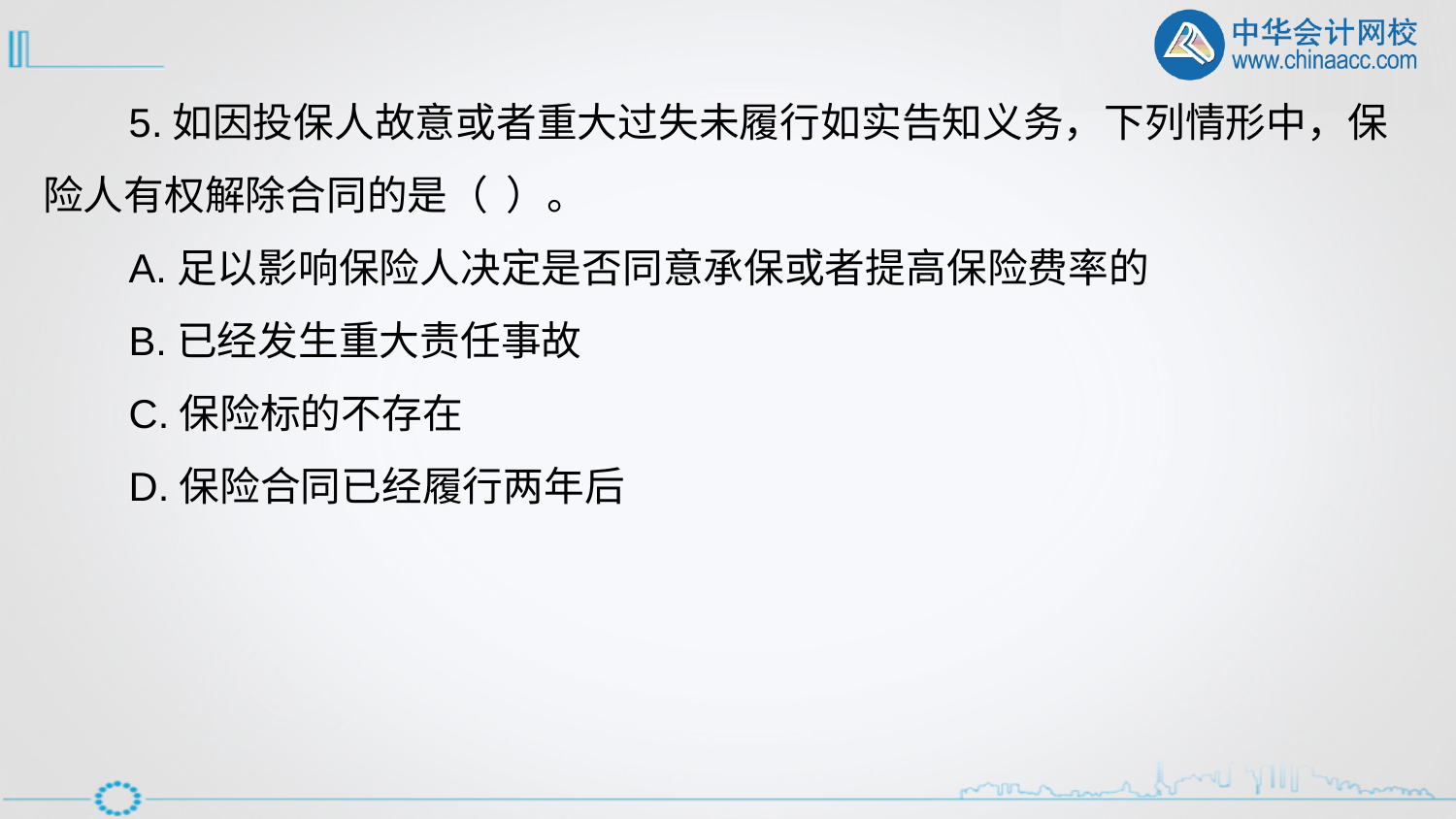

5.如因投保人故意或者重大过失未履行如实告知义务，下列情形中，保险人有权解除合同的是（  ）。
A.足以影响保险人决定是否同意承保或者提高保险费率的
B.已经发生重大责任事故
C.保险标的不存在
D.保险合同已经履行两年后